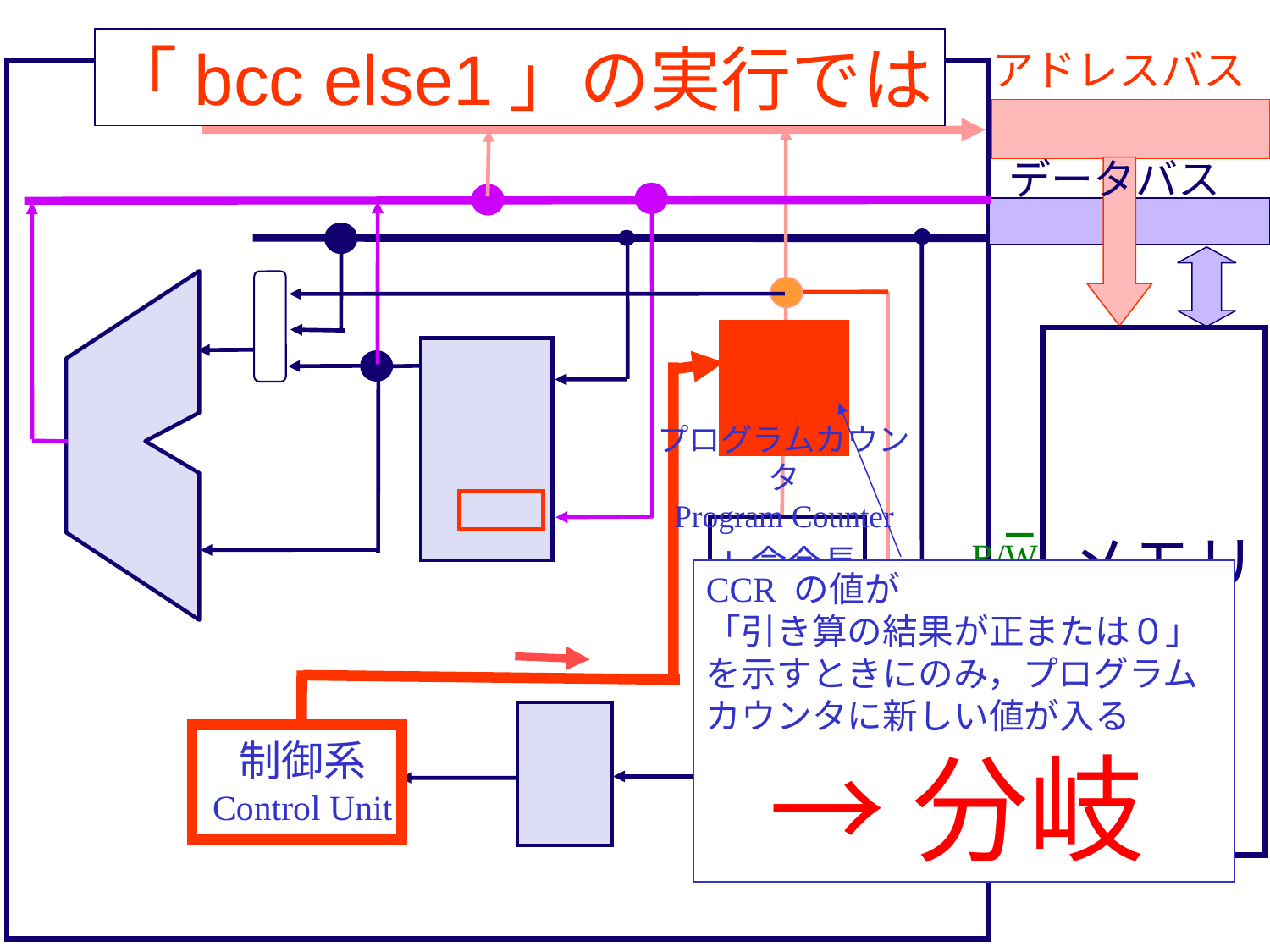

「bcc else1」の実行では
アドレスバス

データバス

プログラムカウンタ
Program Counter

+命令長
メモリ
R/W

CCR の値が
「引き算の結果が正または０」を示すときにのみ，プログラムカウンタに新しい値が入る
　→ 分岐

制御系
Control Unit